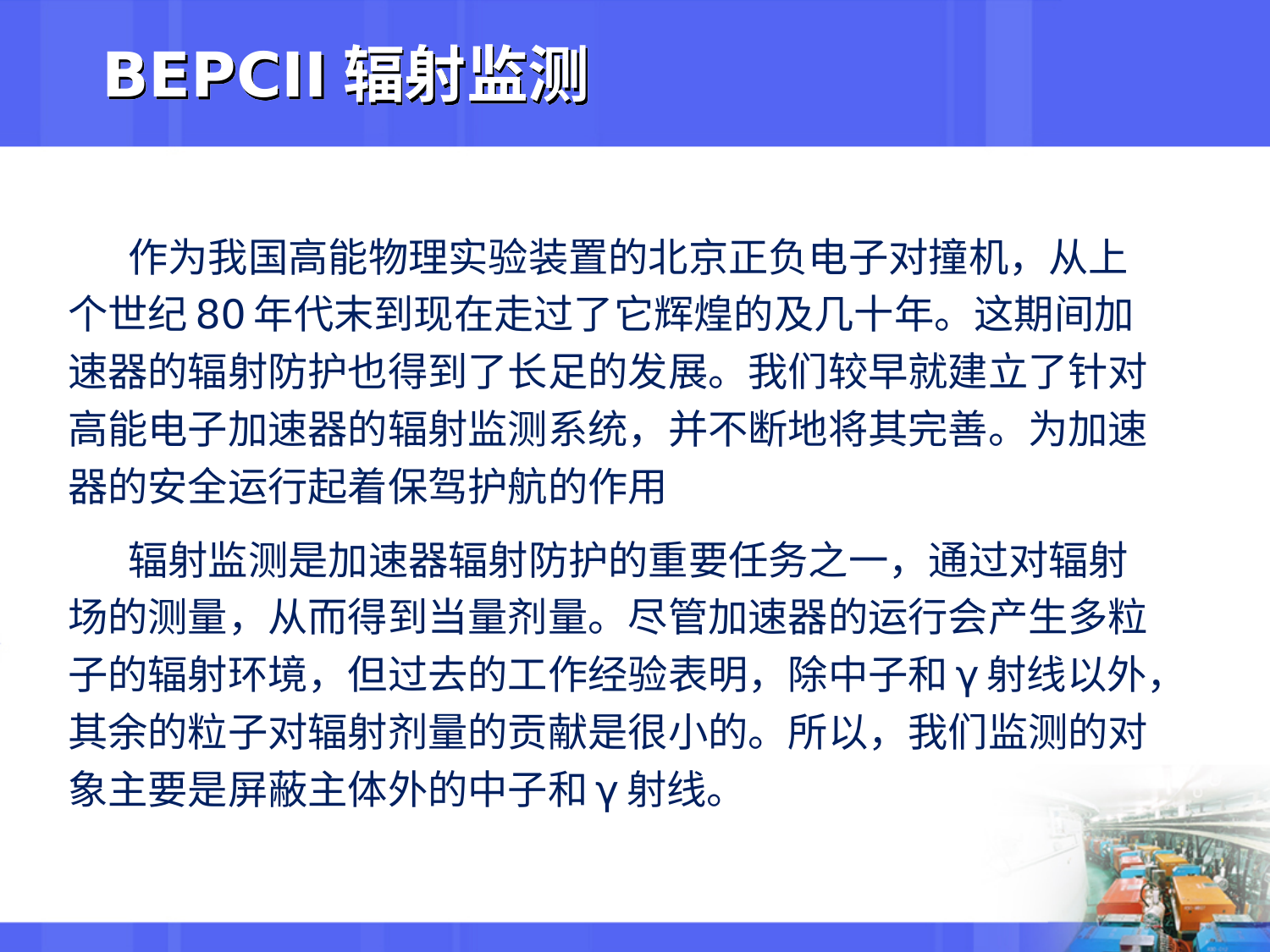

# BEPCII辐射监测
作为我国高能物理实验装置的北京正负电子对撞机，从上个世纪80年代末到现在走过了它辉煌的及几十年。这期间加速器的辐射防护也得到了长足的发展。我们较早就建立了针对高能电子加速器的辐射监测系统，并不断地将其完善。为加速器的安全运行起着保驾护航的作用
辐射监测是加速器辐射防护的重要任务之一，通过对辐射场的测量，从而得到当量剂量。尽管加速器的运行会产生多粒子的辐射环境，但过去的工作经验表明，除中子和γ射线以外，其余的粒子对辐射剂量的贡献是很小的。所以，我们监测的对象主要是屏蔽主体外的中子和γ射线。